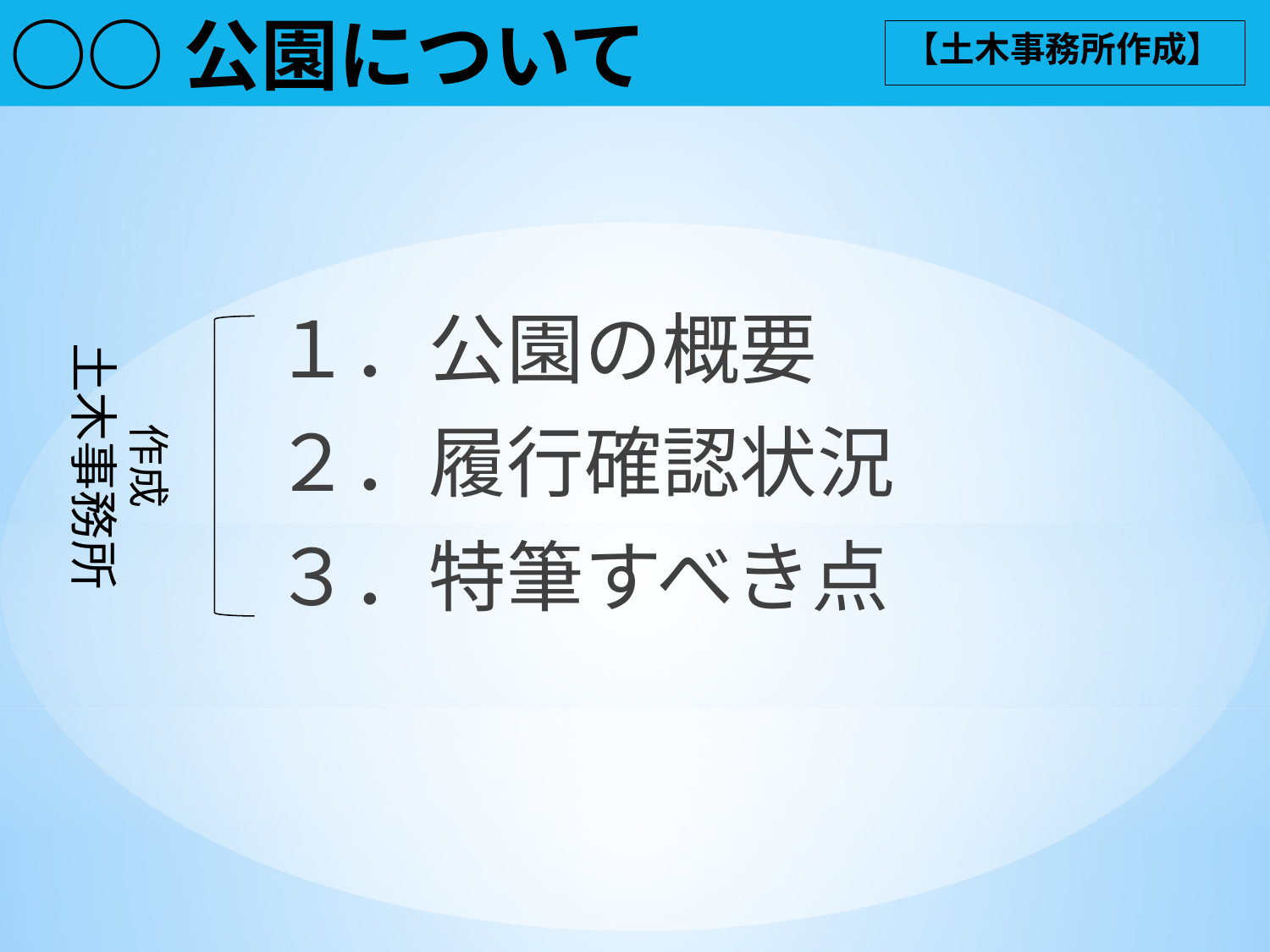

# ○○公園について
【土木事務所作成】
１．公園の概要
２．履行確認状況
３．特筆すべき点
作成
土木事務所